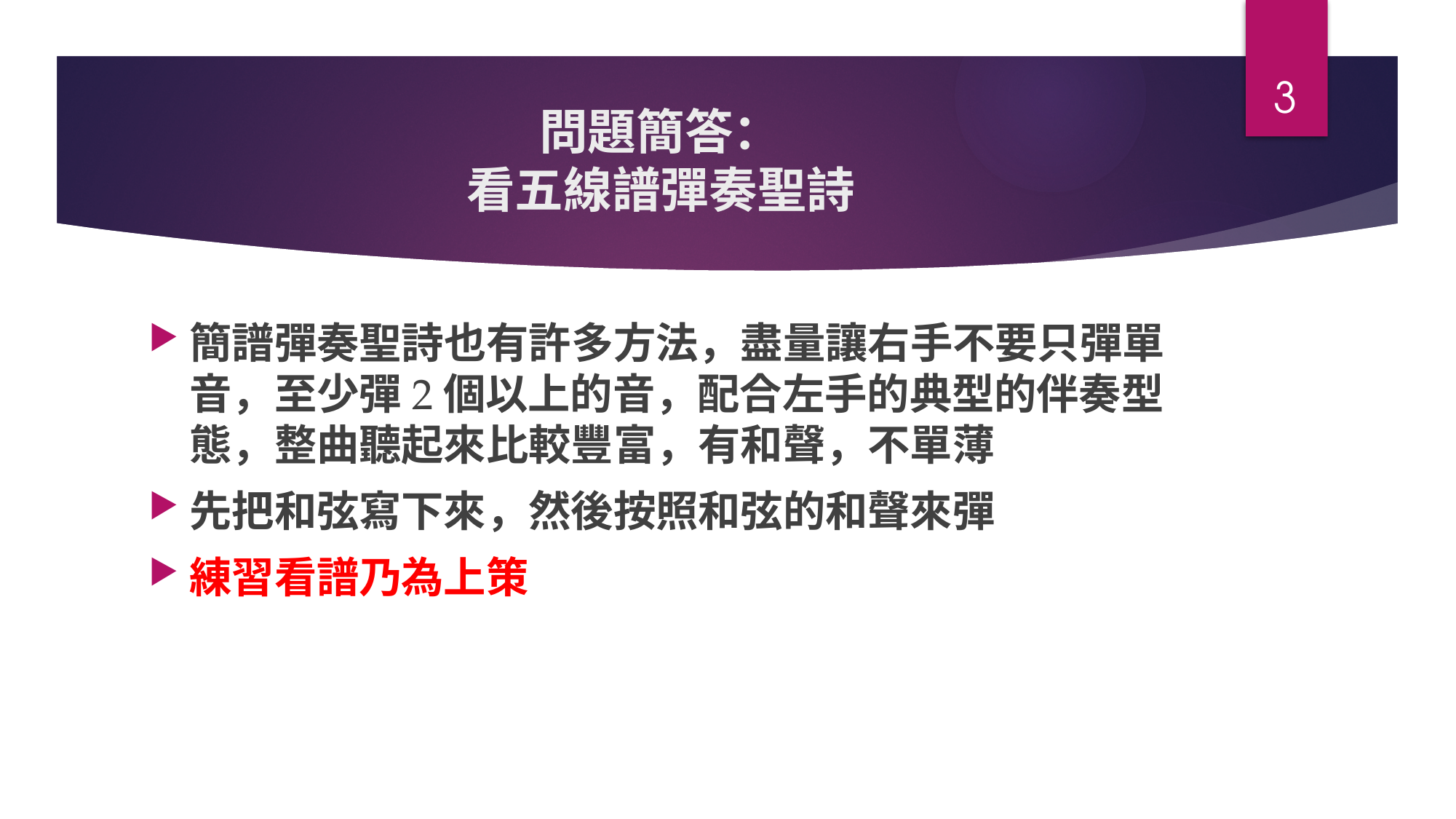

3
# 問題簡答： 看五線譜彈奏聖詩
簡譜彈奏聖詩也有許多方法，盡量讓右手不要只彈單音，至少彈2個以上的音，配合左手的典型的伴奏型態，整曲聽起來比較豐富，有和聲，不單薄
先把和弦寫下來，然後按照和弦的和聲來彈
練習看譜乃為上策